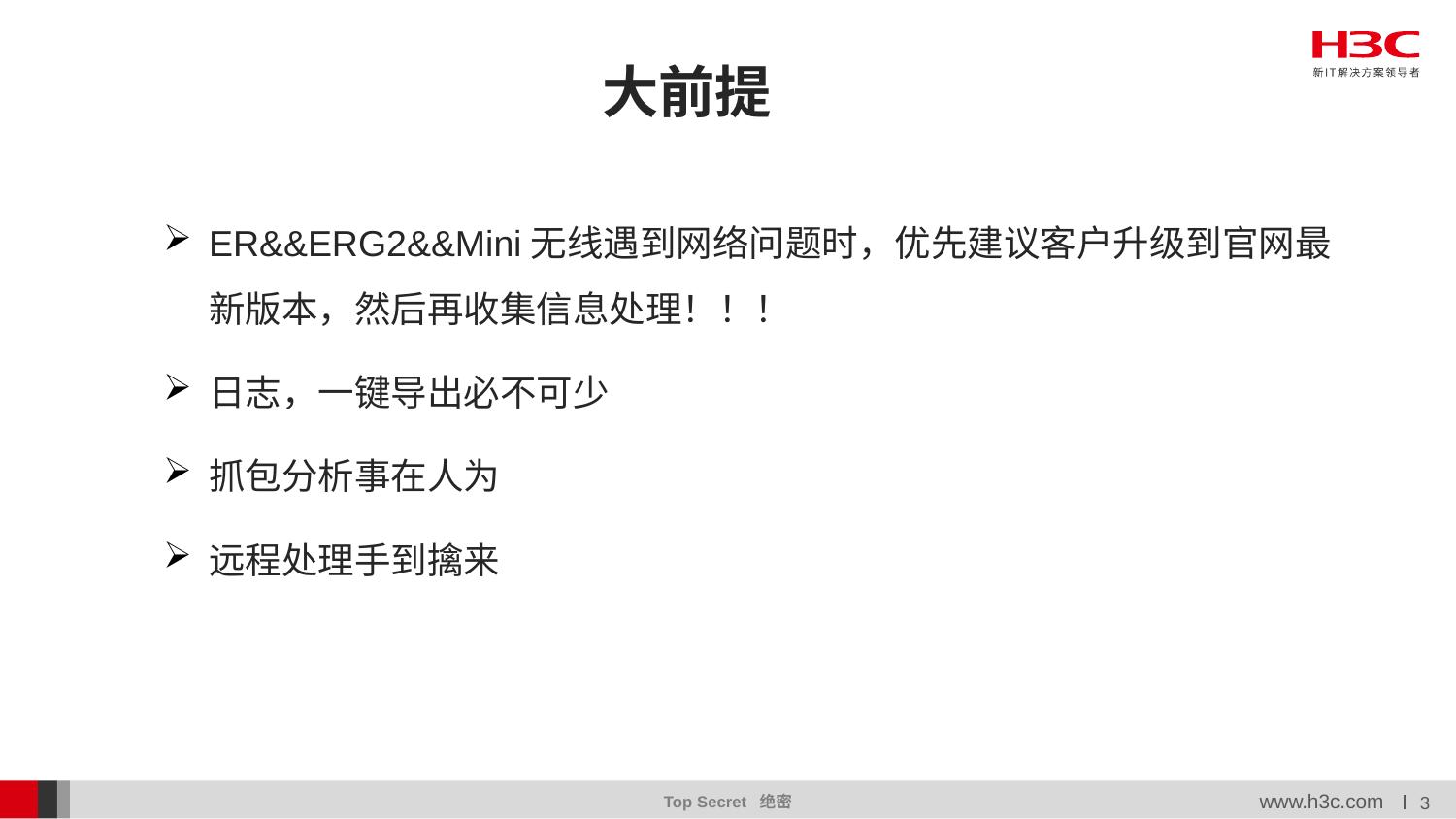

# 大前提
ER&&ERG2&&Mini无线遇到网络问题时，优先建议客户升级到官网最新版本，然后再收集信息处理！！！
日志，一键导出必不可少
抓包分析事在人为
远程处理手到擒来